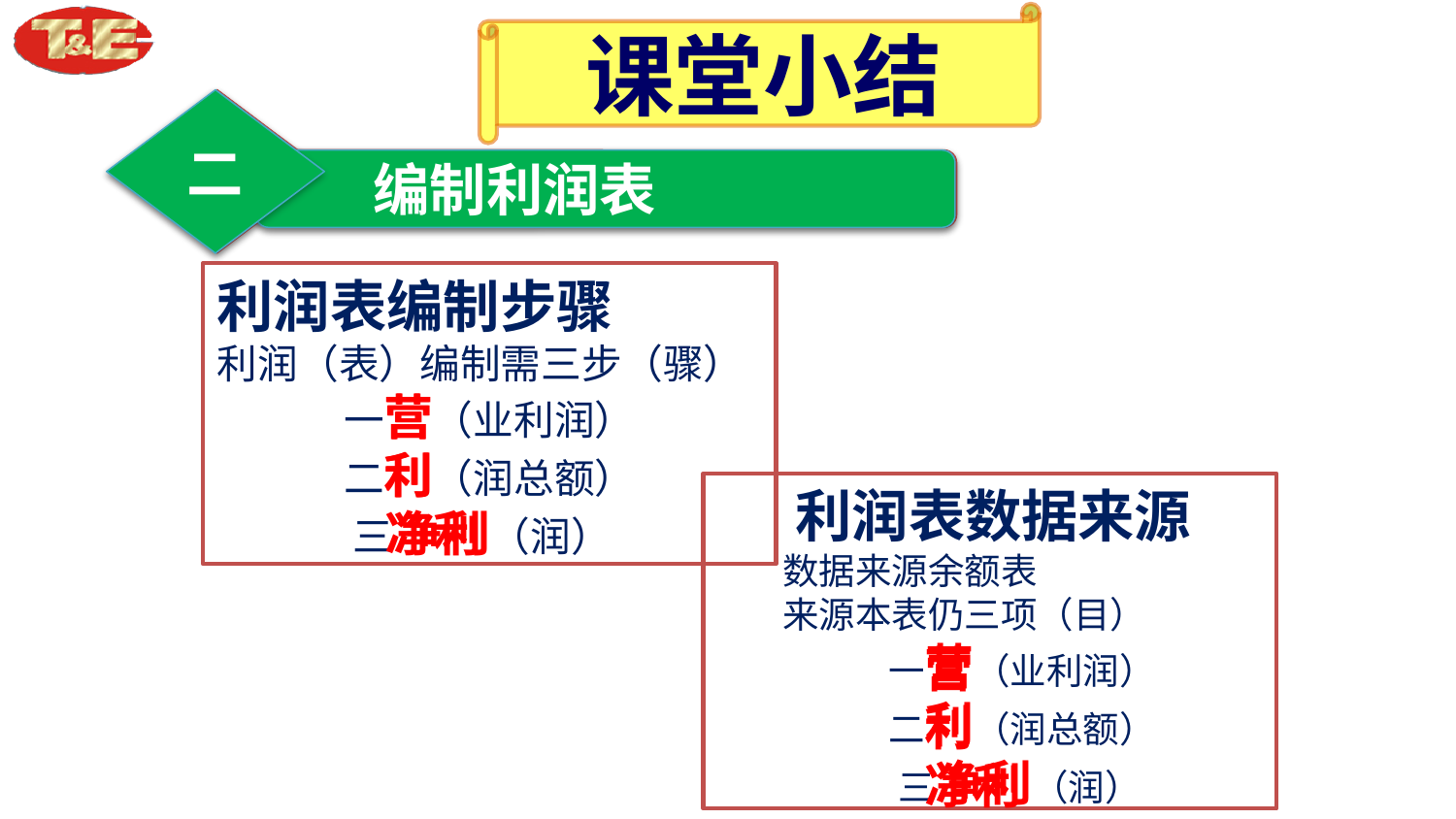

课堂小结
一
利润表的概念
二
编制利润表
利润表编制步骤
利润（表）编制需三步（骤）
一营（业利润）
二利（润总额）
              三净利（润）

营
利
净利
     利润表数据来源
数据来源余额表
来源本表仍三项（目）
一营（业利润）
二利（润总额）
             三净利（润）
营
利
净利